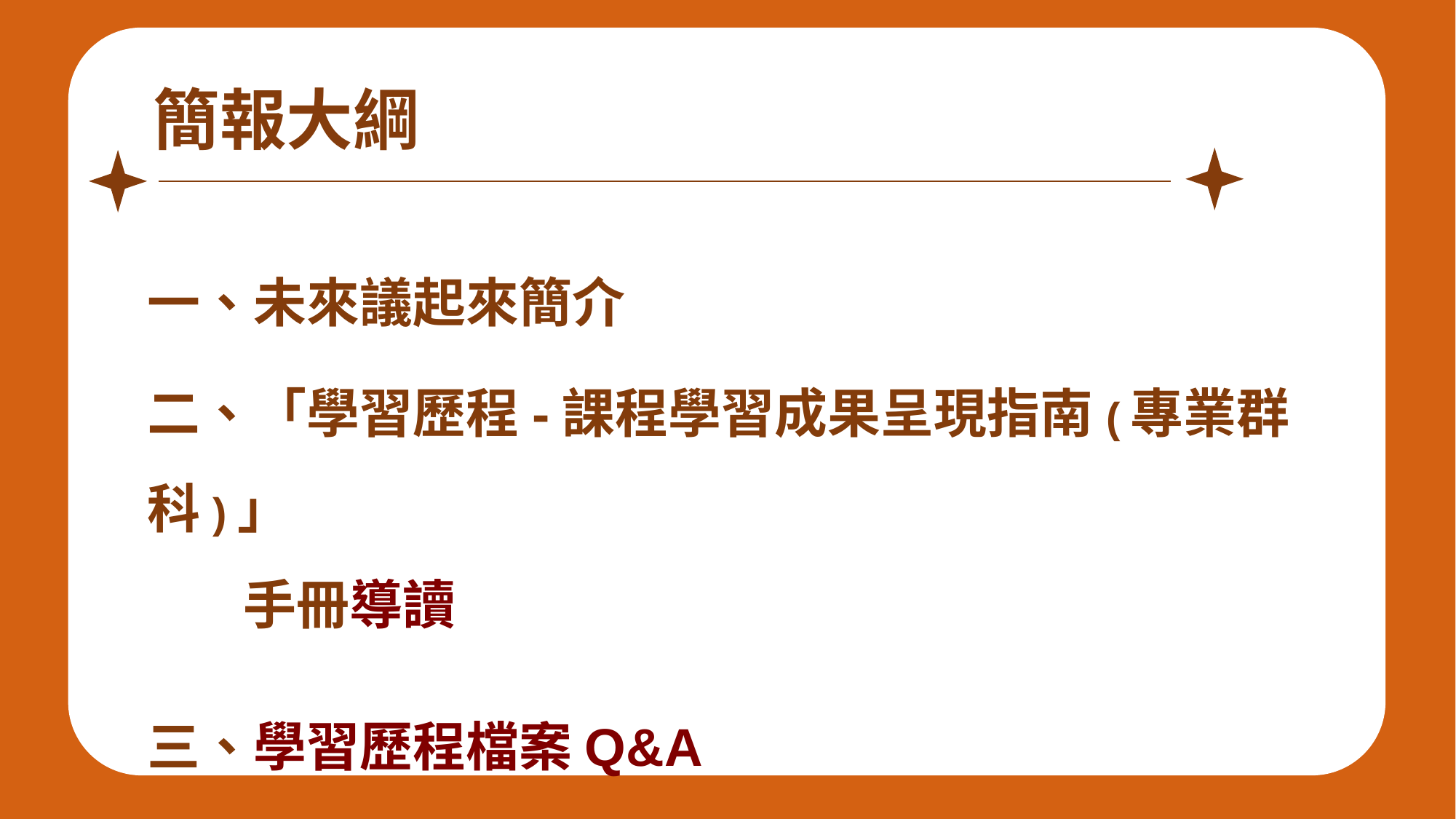

# 簡報大綱
一、未來議起來簡介
二、「學習歷程-課程學習成果呈現指南(專業群科)」
        手冊導讀
三、學習歷程檔案Q&A